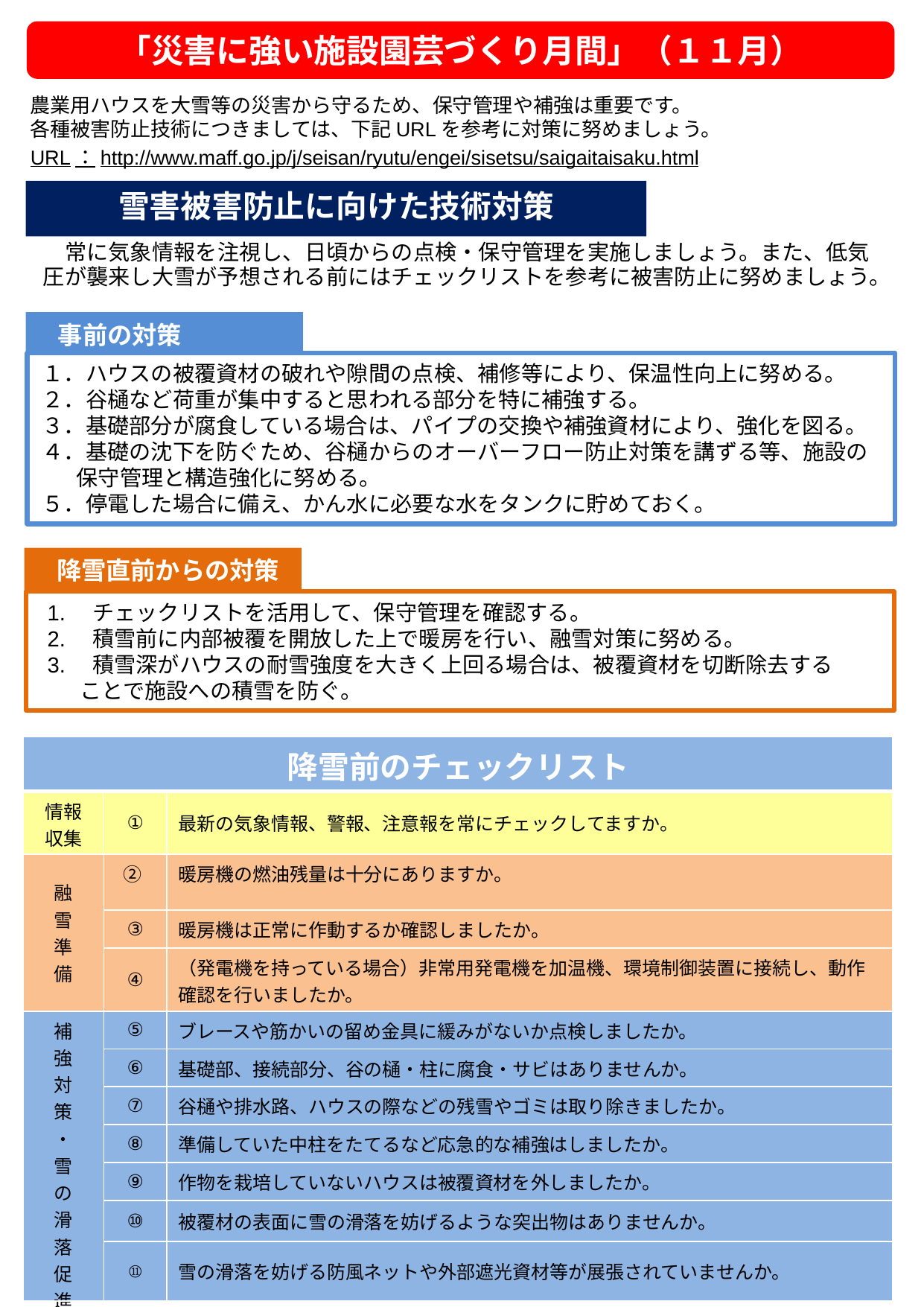

「災害に強い施設園芸づくり月間」（１１月）
農業用ハウスを大雪等の災害から守るため、保守管理や補強は重要です。
各種被害防止技術につきましては、下記URLを参考に対策に努めましょう。
URL：http://www.maff.go.jp/j/seisan/ryutu/engei/sisetsu/saigaitaisaku.html
雪害被害防止に向けた技術対策
　常に気象情報を注視し、日頃からの点検・保守管理を実施しましょう。また、低気圧が襲来し大雪が予想される前にはチェックリストを参考に被害防止に努めましょう。
　事前の対策
１．ハウスの被覆資材の破れや隙間の点検、補修等により、保温性向上に努める。
２．谷樋など荷重が集中すると思われる部分を特に補強する。
３．基礎部分が腐食している場合は、パイプの交換や補強資材により、強化を図る。
４．基礎の沈下を防ぐため、谷樋からのオーバーフロー防止対策を講ずる等、施設の
      保守管理と構造強化に努める。
５．停電した場合に備え、かん水に必要な水をタンクに貯めておく。
　降雪直前からの対策
 1.　チェックリストを活用して、保守管理を確認する。
 2.　積雪前に内部被覆を開放した上で暖房を行い、融雪対策に努める。
 3.　積雪深がハウスの耐雪強度を大きく上回る場合は、被覆資材を切断除去する
       ことで施設への積雪を防ぐ。
| 降雪前のチェックリスト |  |  |
| --- | --- | --- |
| 情報 収集 | ① | 最新の気象情報、警報、注意報を常にチェックしてますか。 |
| 融 雪 準 備 | ② | 暖房機の燃油残量は十分にありますか。 |
|  | ③ | 暖房機は正常に作動するか確認しましたか。 |
|  | ④ | （発電機を持っている場合）非常用発電機を加温機、環境制御装置に接続し、動作確認を行いましたか。 |
| 補 強 対 策 ・ 雪 の 滑 落 促 進 | ⑤ | ブレースや筋かいの留め金具に緩みがないか点検しましたか。 |
|  | ⑥ | 基礎部、接続部分、谷の樋・柱に腐食・サビはありませんか。 |
|  | ⑦ | 谷樋や排水路、ハウスの際などの残雪やゴミは取り除きましたか。 |
|  | ⑧ | 準備していた中柱をたてるなど応急的な補強はしましたか。 |
|  | ⑨ | 作物を栽培していないハウスは被覆資材を外しましたか。 |
|  | ⑩ | 被覆材の表面に雪の滑落を妨げるような突出物はありませんか。 |
|  | ⑪ | 雪の滑落を妨げる防風ネットや外部遮光資材等が展張されていませんか。 |